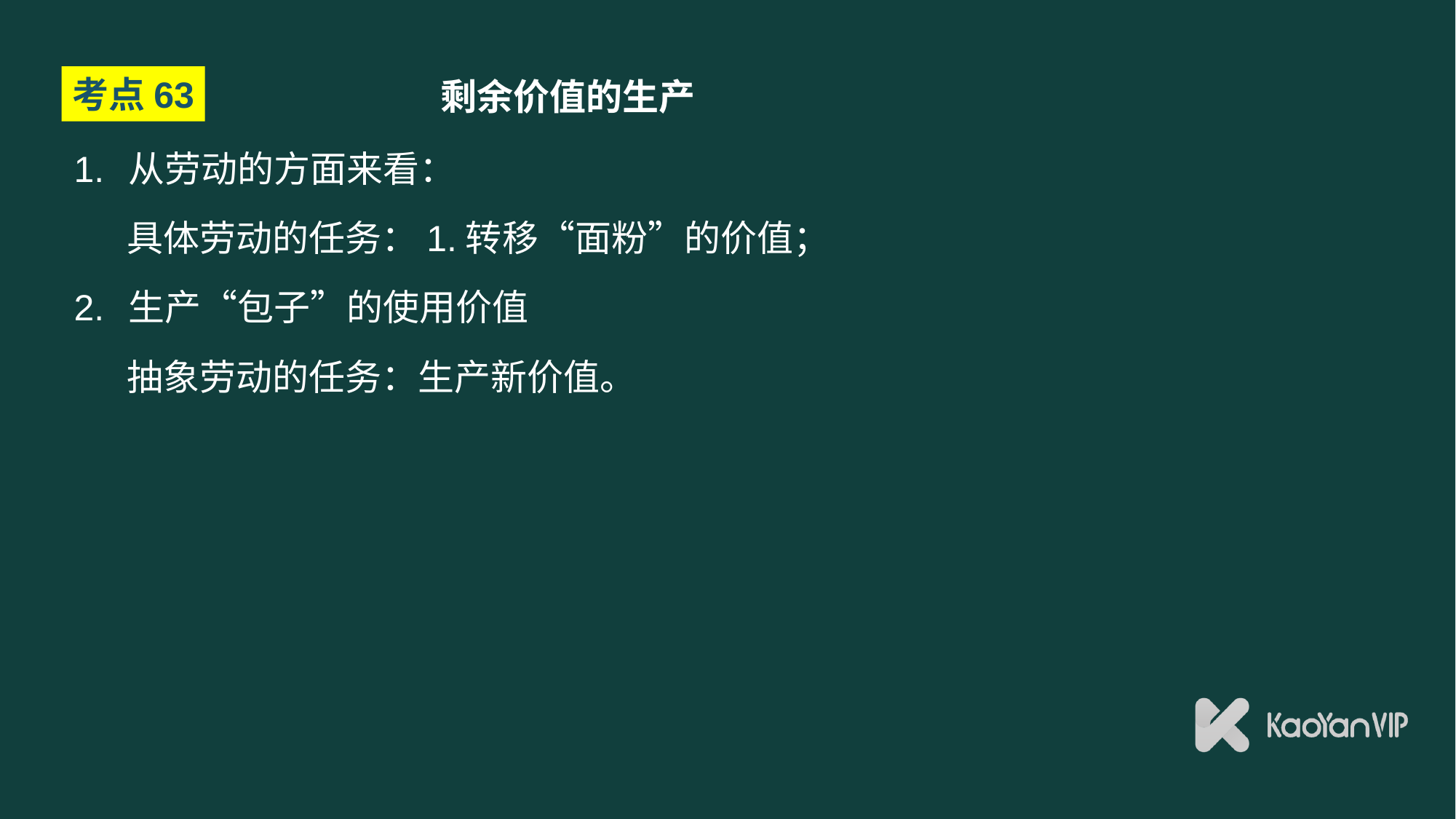

# 剩余价值的生产
考点63
从劳动的方面来看：
具体劳动的任务：1.转移“面粉”的价值；
生产“包子”的使用价值
抽象劳动的任务：生产新价值。